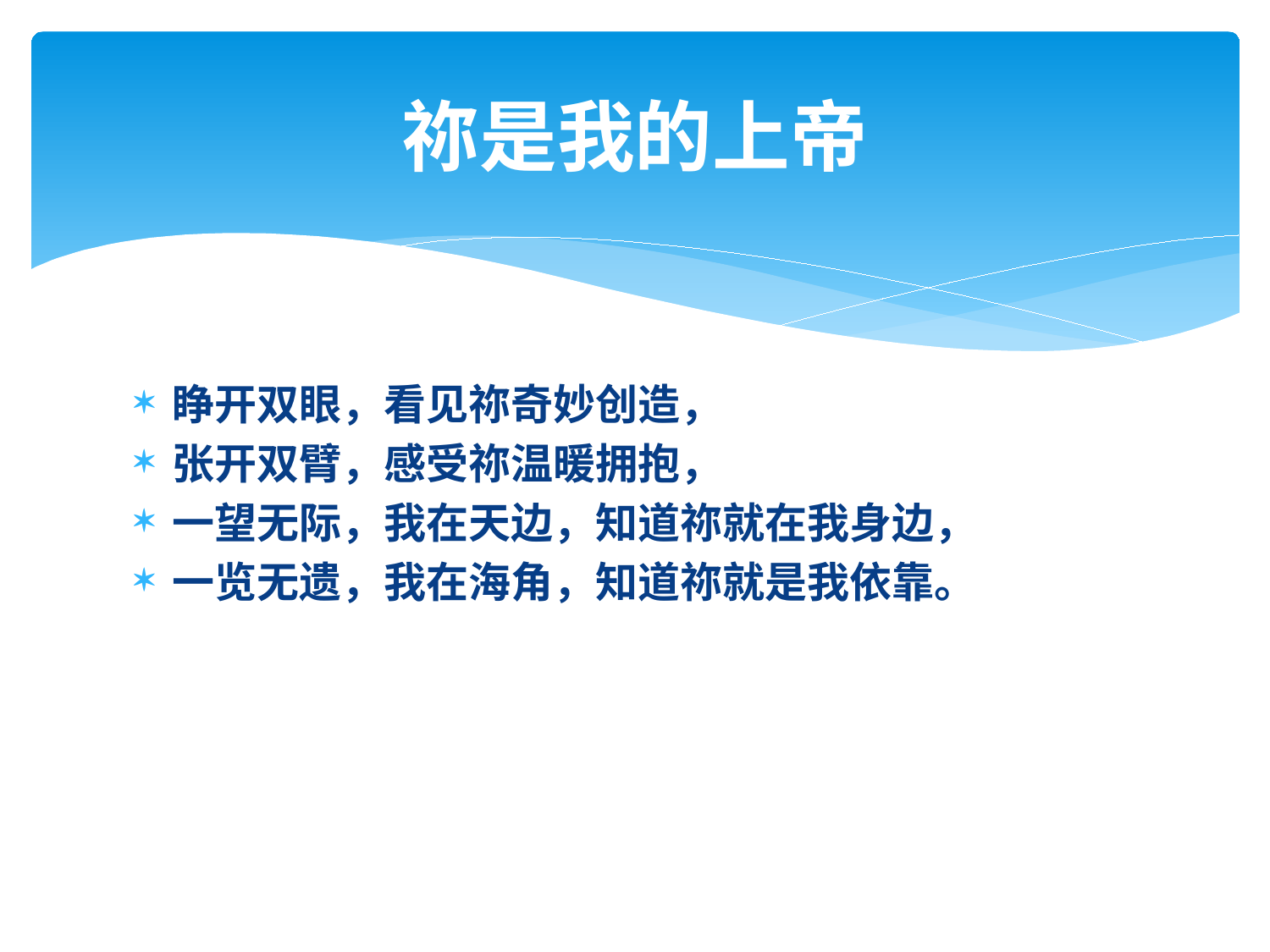

# 祢是我的上帝
睁开双眼，看见祢奇妙创造，
张开双臂，感受祢温暖拥抱，
一望无际，我在天边，知道祢就在我身边，
一览无遗，我在海角，知道祢就是我依靠。